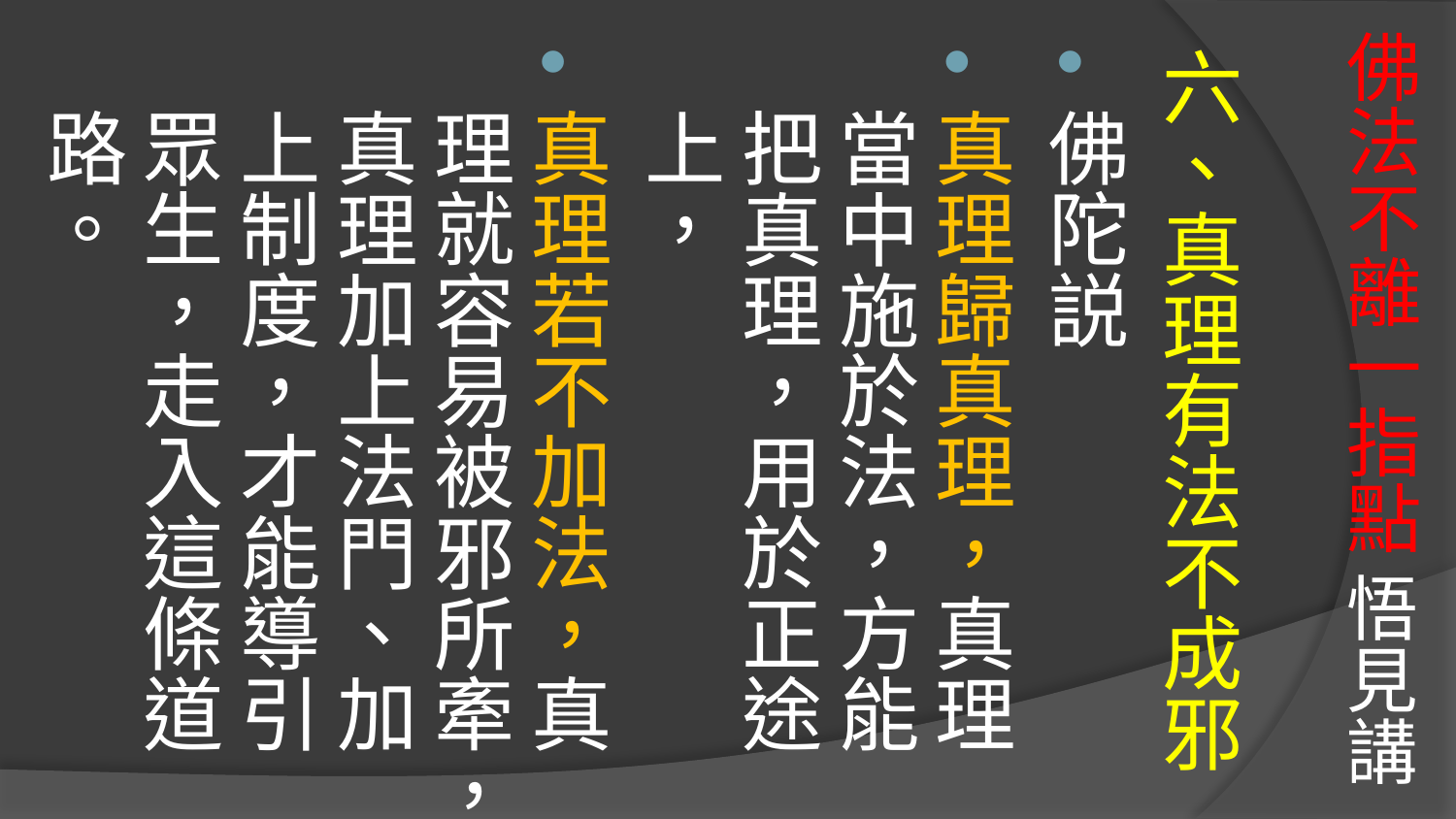

# 佛法不離一指點 悟見講
六、真理有法不成邪
佛陀説
真理歸真理，真理當中施於法，方能把真理，用於正途上，
真理若不加法，真理就容易被邪所牽，真理加上法門、加上制度，才能導引眾生，走入這條道路。